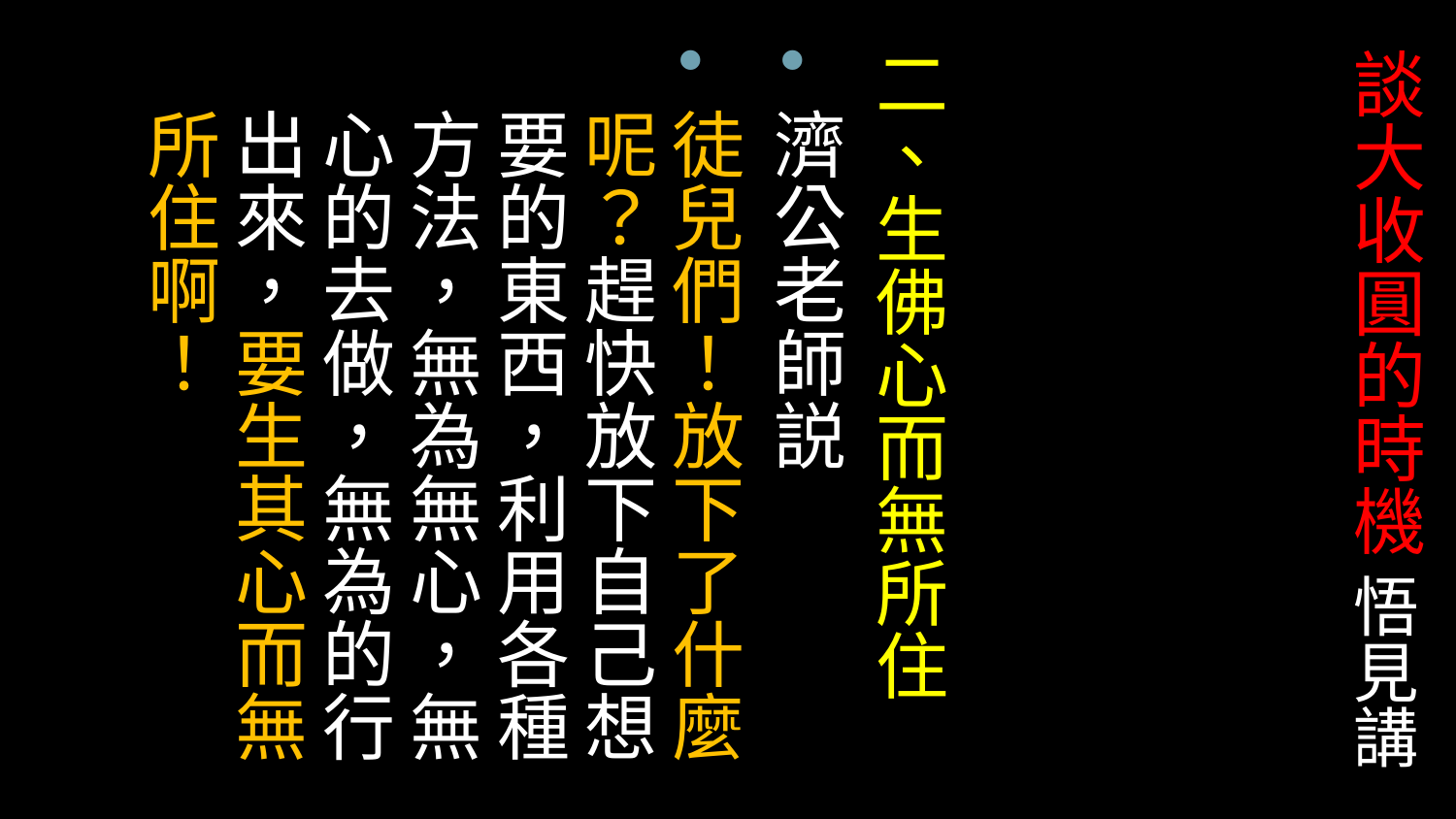

# 談大收圓的時機 悟見講
二、生佛心而無所住
濟公老師説
徒兒們！放下了什麼呢？趕快放下自己想要的東西，利用各種方法，無為無心，無心的去做，無為的行出來，要生其心而無所住啊！